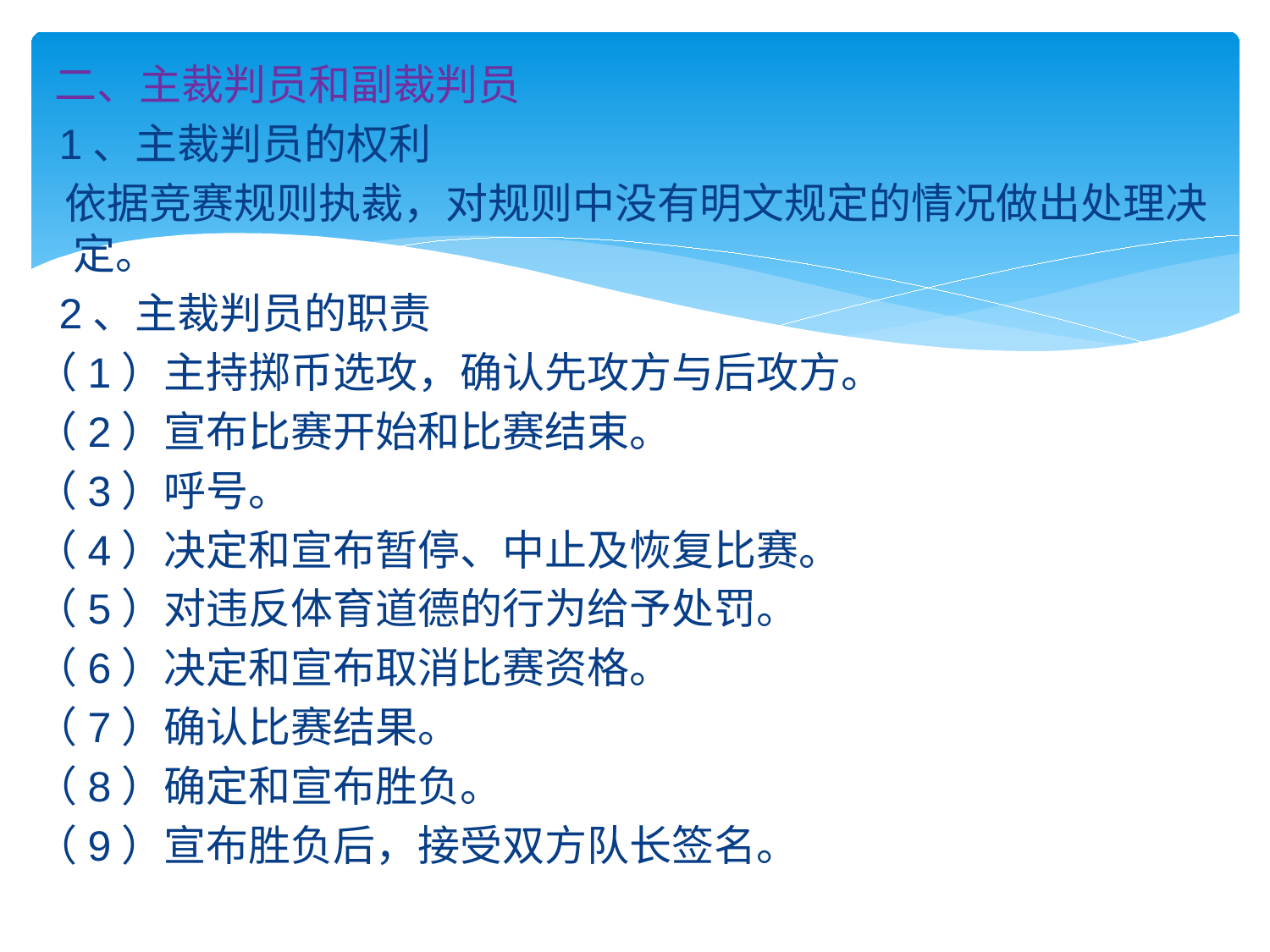

二、主裁判员和副裁判员
  1、主裁判员的权利
  依据竞赛规则执裁，对规则中没有明文规定的情况做出处理决定。
  2、主裁判员的职责
（1）主持掷币选攻，确认先攻方与后攻方。
（2）宣布比赛开始和比赛结束。
（3）呼号。
（4）决定和宣布暂停、中止及恢复比赛。
（5）对违反体育道德的行为给予处罚。
（6）决定和宣布取消比赛资格。
（7）确认比赛结果。
（8）确定和宣布胜负。
（9）宣布胜负后，接受双方队长签名。